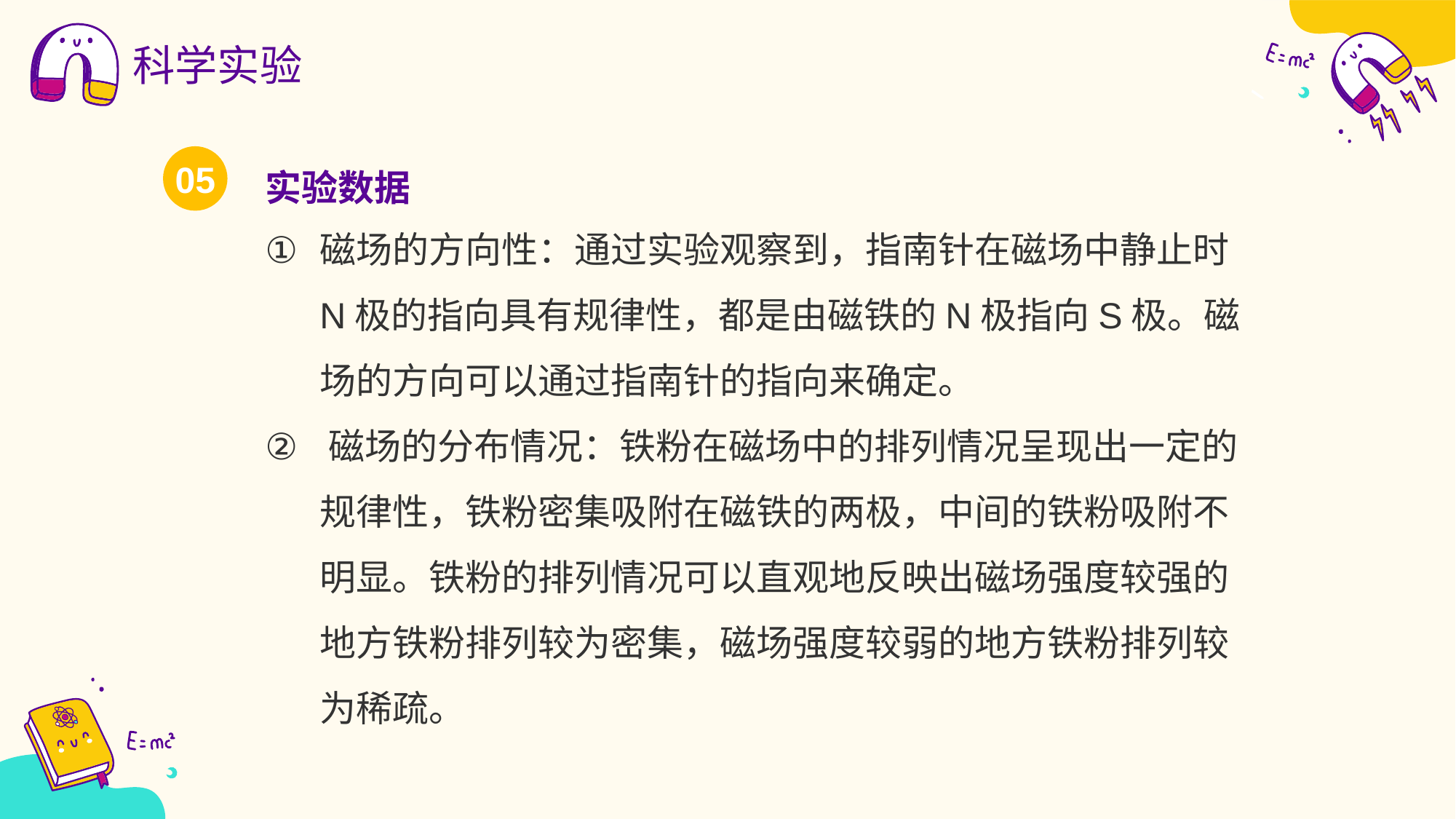

科学实验
实验数据
05
磁场的方向性‌：通过实验观察到，指南针在磁场中静止时N极的指向具有规律性，都是由磁铁的N极指向S极。磁场的方向可以通过指南针的指向来确定。
‌磁场的分布情况‌：铁粉在磁场中的排列情况呈现出一定的规律性，铁粉密集吸附在磁铁的两极，中间的铁粉吸附不明显。铁粉的排列情况可以直观地反映出磁场强度较强的地方铁粉排列较为密集，磁场强度较弱的地方铁粉排列较为稀疏。